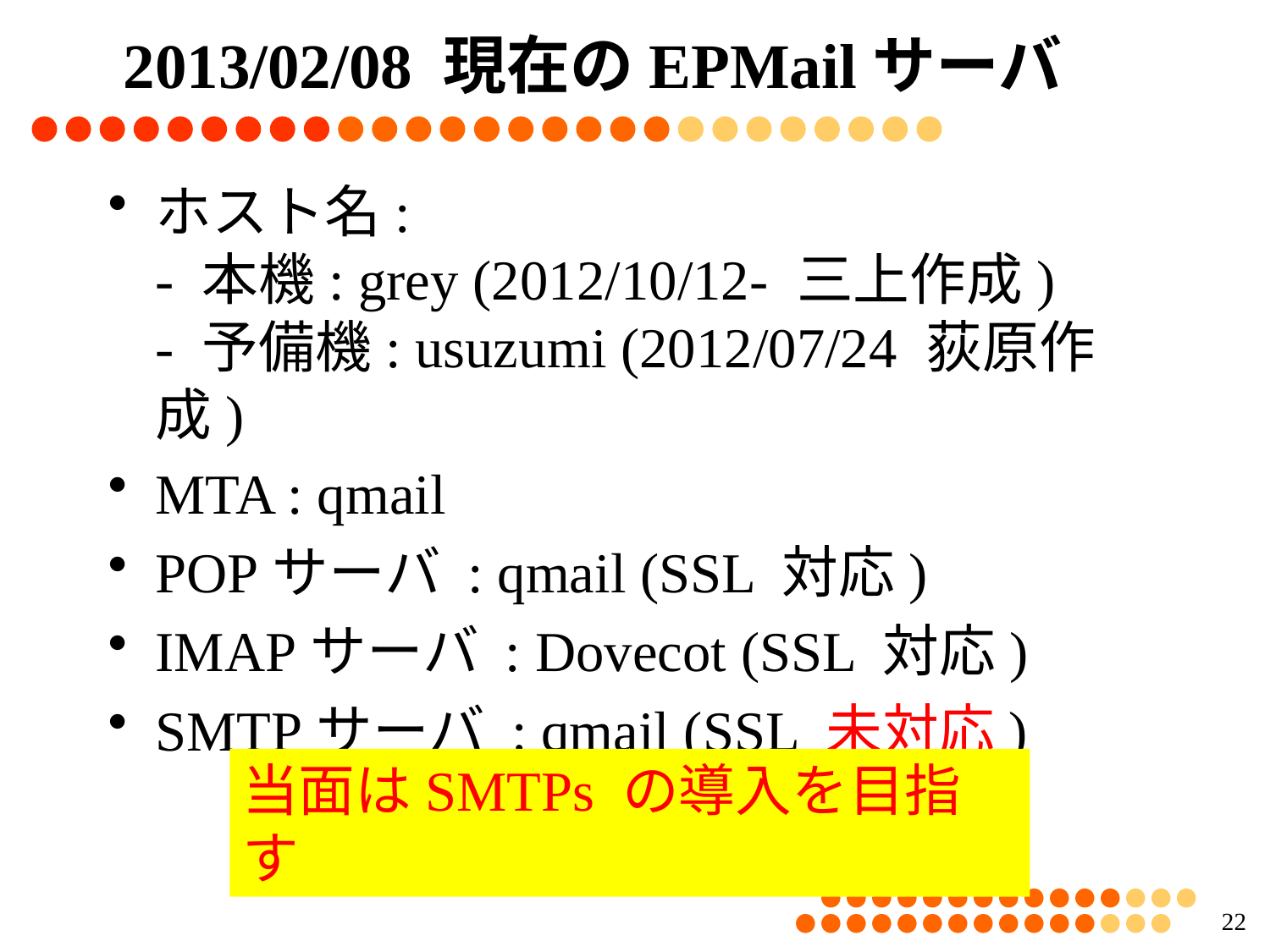

# 2013/02/08 現在のEPMailサーバ
ホスト名:
- 本機: grey (2012/10/12- 三上作成)
- 予備機: usuzumi (2012/07/24 荻原作成)
MTA : qmail
POPサーバ : qmail (SSL 対応)
IMAPサーバ : Dovecot (SSL 対応)
SMTPサーバ : qmail (SSL 未対応)
当面はSMTPs の導入を目指す
22